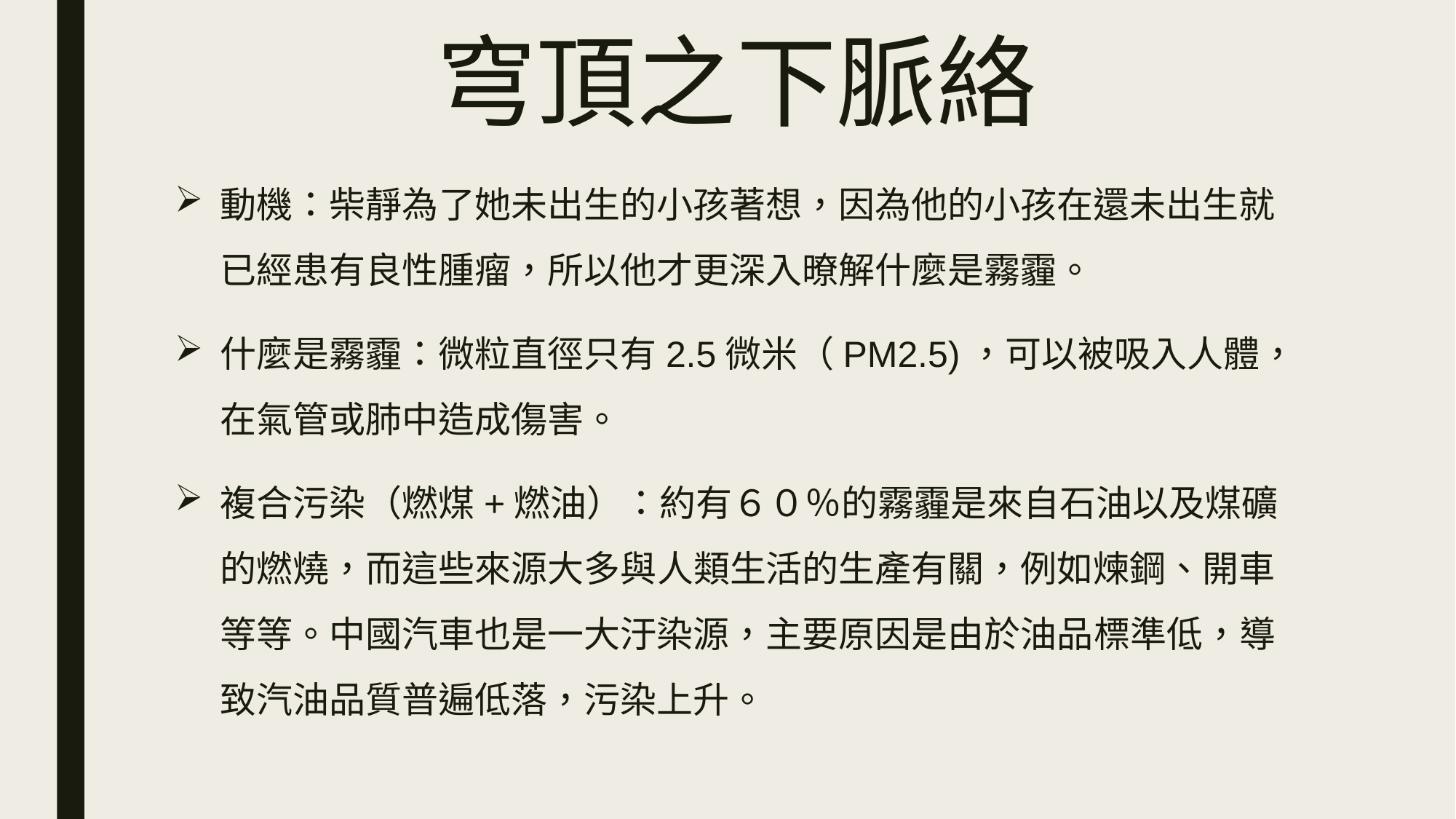

# 穹頂之下脈絡
動機：柴靜為了她未出生的小孩著想，因為他的小孩在還未出生就已經患有良性腫瘤，所以他才更深入暸解什麼是霧霾。
什麼是霧霾：微粒直徑只有2.5微米（PM2.5)，可以被吸入人體，在氣管或肺中造成傷害。
複合污染（燃煤+燃油）：約有６０％的霧霾是來自石油以及煤礦的燃燒，而這些來源大多與人類生活的生產有關，例如煉鋼、開車等等。中國汽車也是一大汙染源，主要原因是由於油品標準低，導致汽油品質普遍低落，污染上升。